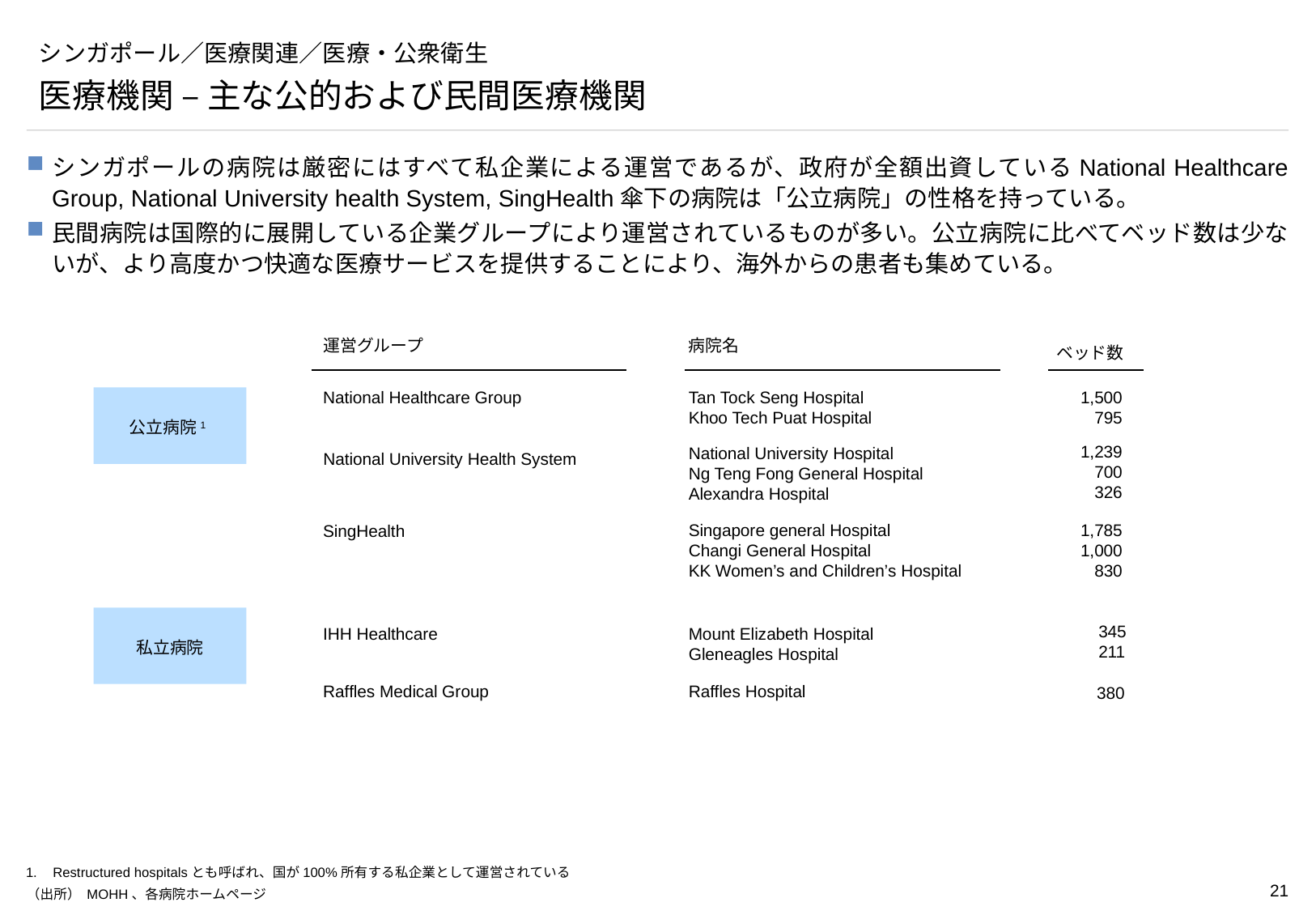

# シンガポール／医療関連／医療・公衆衛生
医療機関 – 主な公的および民間医療機関
シンガポールの病院は厳密にはすべて私企業による運営であるが、政府が全額出資しているNational Healthcare Group, National University health System, SingHealth傘下の病院は「公立病院」の性格を持っている。
民間病院は国際的に展開している企業グループにより運営されているものが多い。公立病院に比べてベッド数は少ないが、より高度かつ快適な医療サービスを提供することにより、海外からの患者も集めている。
運営グループ
病院名
ベッド数
National Healthcare Group
Tan Tock Seng Hospital
Khoo Tech Puat Hospital
1,500
   795
公立病院1
1,239
   700
   326
National University Hospital
Ng Teng Fong General Hospital
Alexandra Hospital
National University Health System
Singapore general Hospital
Changi General Hospital
KK Women’s and Children’s Hospital
1,785
1,000
   830
SingHealth
私立病院
345
211
IHH Healthcare
Mount Elizabeth Hospital
Gleneagles Hospital
Raffles Medical Group
Raffles Hospital
380
1.	Restructured hospitalsとも呼ばれ、国が100%所有する私企業として運営されている
（出所） MOHH、各病院ホームページ